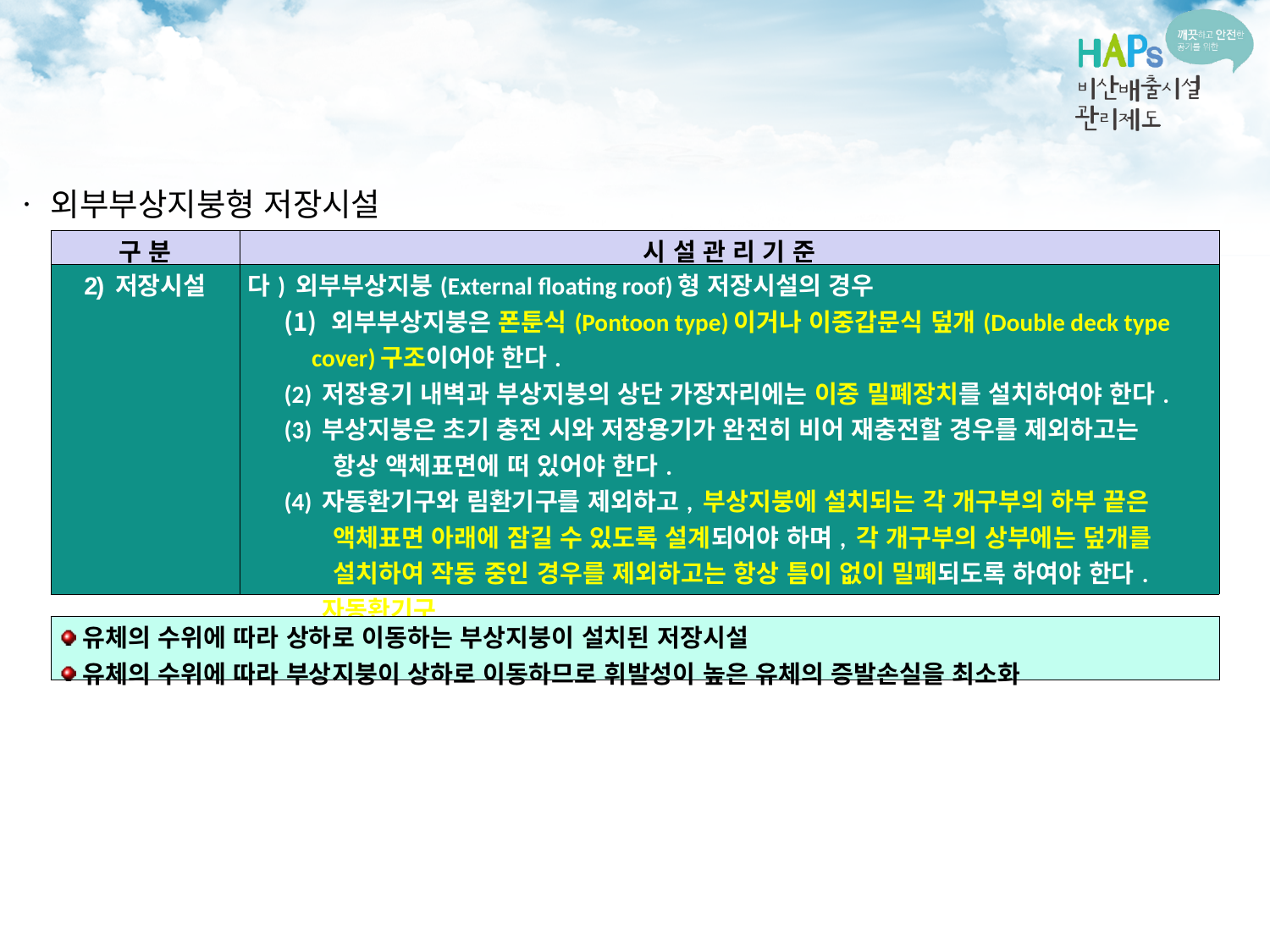

ㆍ 외부부상지붕형 저장시설
| 구 분 | 시 설 관 리 기 준 |
| --- | --- |
| 2) 저장시설 | 다) 외부부상지붕(External floating roof)형 저장시설의 경우 외부부상지붕은 폰툰식(Pontoon type)이거나 이중갑문식 덮개(Double deck type cover)구조이어야 한다. (2) 저장용기 내벽과 부상지붕의 상단 가장자리에는 이중 밀폐장치를 설치하여야 한다. (3) 부상지붕은 초기 충전 시와 저장용기가 완전히 비어 재충전할 경우를 제외하고는 항상 액체표면에 떠 있어야 한다. (4) 자동환기구와 림환기구를 제외하고, 부상지붕에 설치되는 각 개구부의 하부 끝은 액체표면 아래에 잠길 수 있도록 설계되어야 하며, 각 개구부의 상부에는 덮개를 설치하여 작동 중인 경우를 제외하고는 항상 틈이 없이 밀폐되도록 하여야 한다. (5) 자동환기구는 개스킷이 장착되어야 하며, 부상지붕이 액체표면에 떠있지 아니하거나 지붕지지대에 놓여 있을 때를 제외한 작동 중에는 항상 닫힌 상태이어야 한다. |
| 유체의 수위에 따라 상하로 이동하는 부상지붕이 설치된 저장시설 유체의 수위에 따라 부상지붕이 상하로 이동하므로 휘발성이 높은 유체의 증발손실을 최소화 |
| --- |